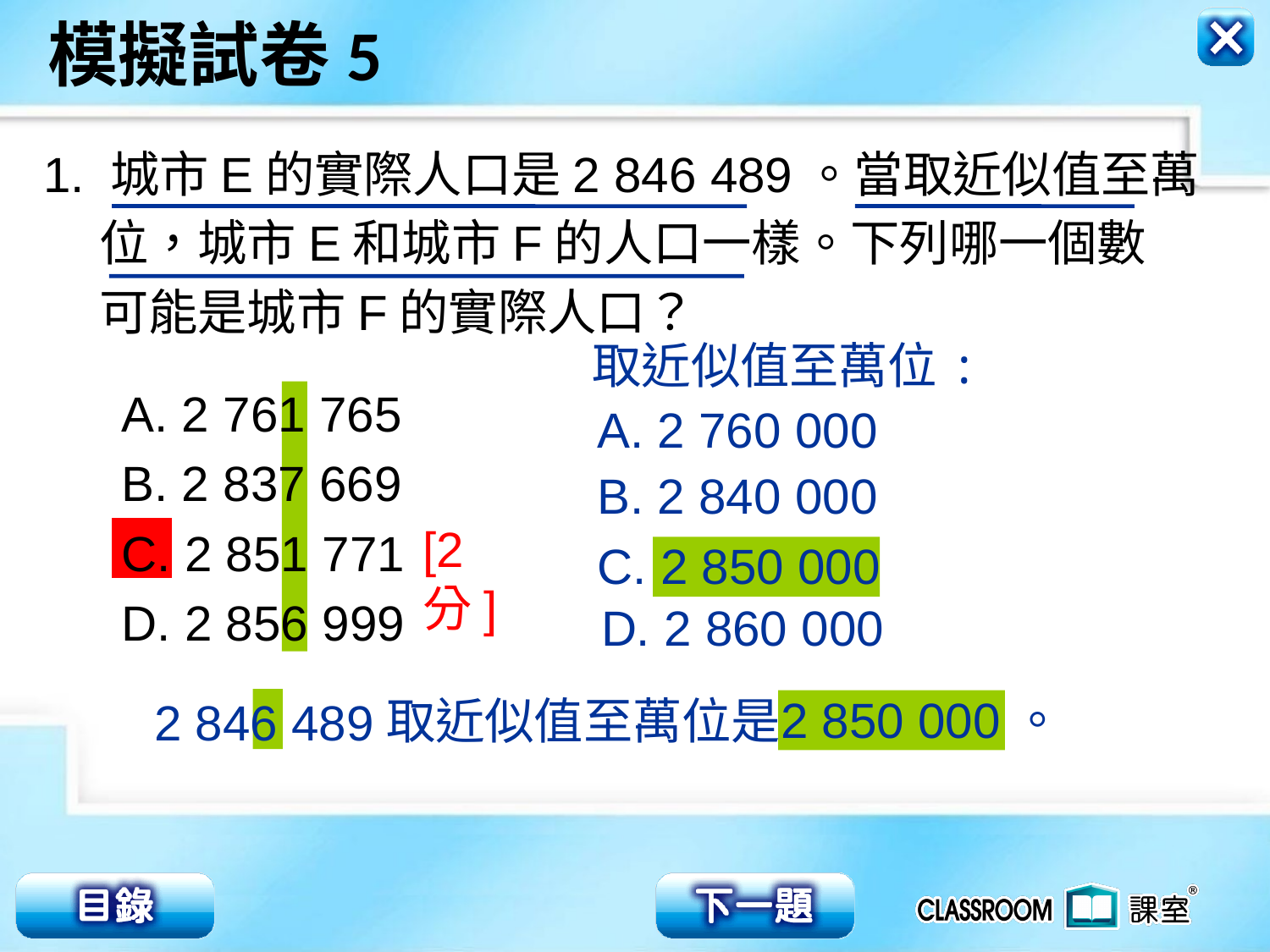

1. 城市E的實際人口是2 846 489。當取近似值至萬
    位，城市E和城市F的人口一樣。下列哪一個數
    可能是城市F的實際人口？

取近似值至萬位:
A. 2 761 765
B. 2 837 669
C. 2 851 771
D. 2 856 999

A. 2 760 000
B. 2 840 000
[2分]

C. 2 850 000

D. 2 860 000
2 850 000。
取近似值至萬位是
2 846 489